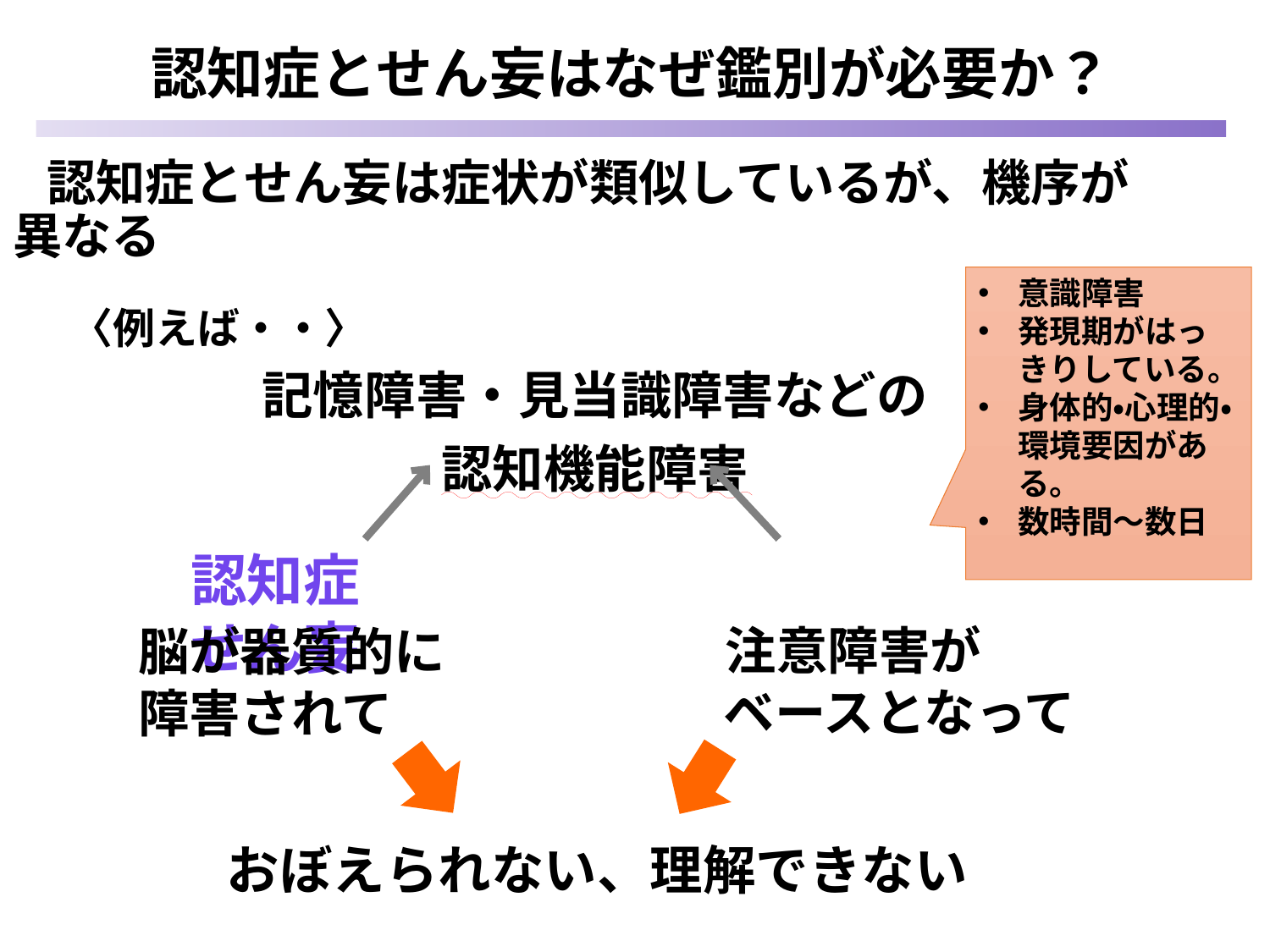

# 認知症とせん妄はなぜ鑑別が必要か？

  認知症とせん妄は症状が類似しているが、機序が異なる
     〈例えば・・〉
記憶障害・見当識障害などの
認知機能障害

意識障害
発現期がはっきりしている。
身体的・心理的・環境要因がある。
数時間～数日

認知症　　　　　　　　　　　せん妄
　注意障害が
　ベースとなって
脳が器質的に
障害されて

おぼえられない、理解できない